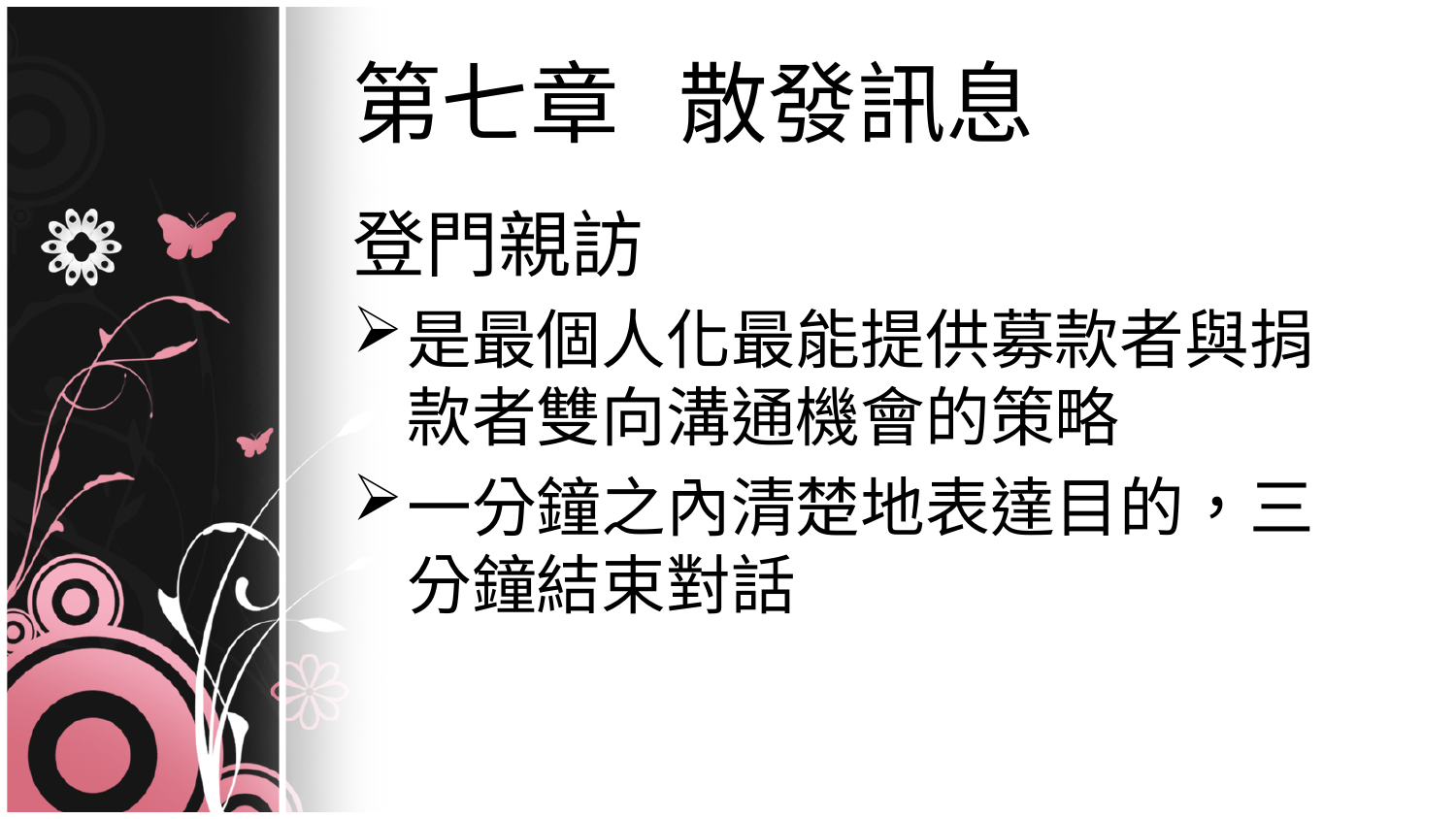

# 第七章   散發訊息
登門親訪
是最個人化最能提供募款者與捐款者雙向溝通機會的策略
一分鐘之內清楚地表達目的，三分鐘結束對話